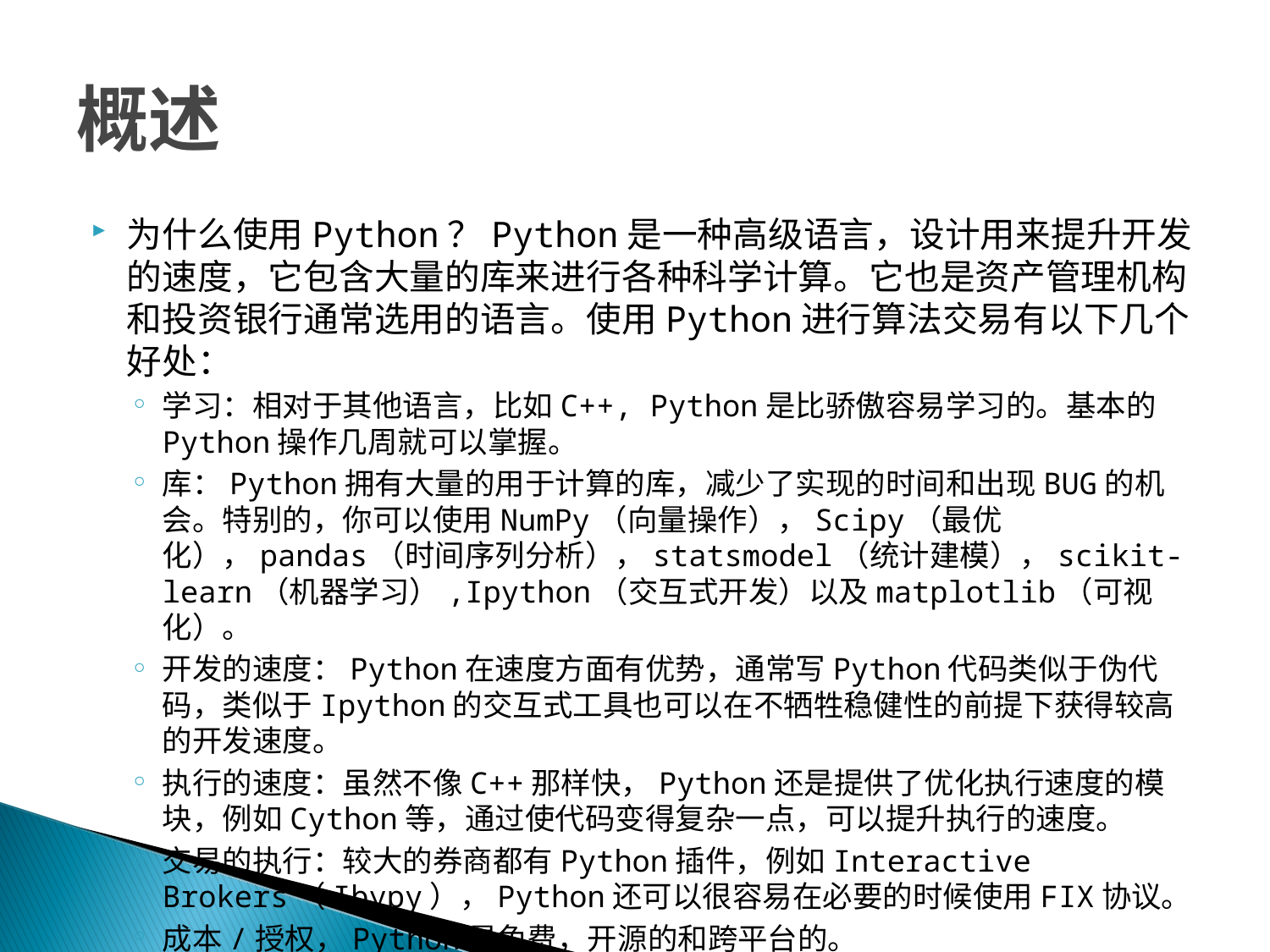

# 概述
为什么使用Python？Python是一种高级语言，设计用来提升开发的速度，它包含大量的库来进行各种科学计算。它也是资产管理机构和投资银行通常选用的语言。使用Python进行算法交易有以下几个好处：
学习：相对于其他语言，比如C++, Python是比骄傲容易学习的。基本的Python操作几周就可以掌握。
库：Python拥有大量的用于计算的库，减少了实现的时间和出现BUG的机会。特别的，你可以使用NumPy（向量操作），Scipy（最优化），pandas（时间序列分析），statsmodel（统计建模），scikit-learn（机器学习）,Ipython（交互式开发）以及matplotlib（可视化）。
开发的速度：Python在速度方面有优势，通常写Python代码类似于伪代码，类似于Ipython的交互式工具也可以在不牺牲稳健性的前提下获得较高的开发速度。
执行的速度：虽然不像C++那样快，Python还是提供了优化执行速度的模块，例如Cython等，通过使代码变得复杂一点，可以提升执行的速度。
交易的执行：较大的券商都有Python插件，例如Interactive Brokers（Ibypy），Python还可以很容易在必要的时候使用FIX协议。
成本/授权，Python是免费，开源的和跨平台的。